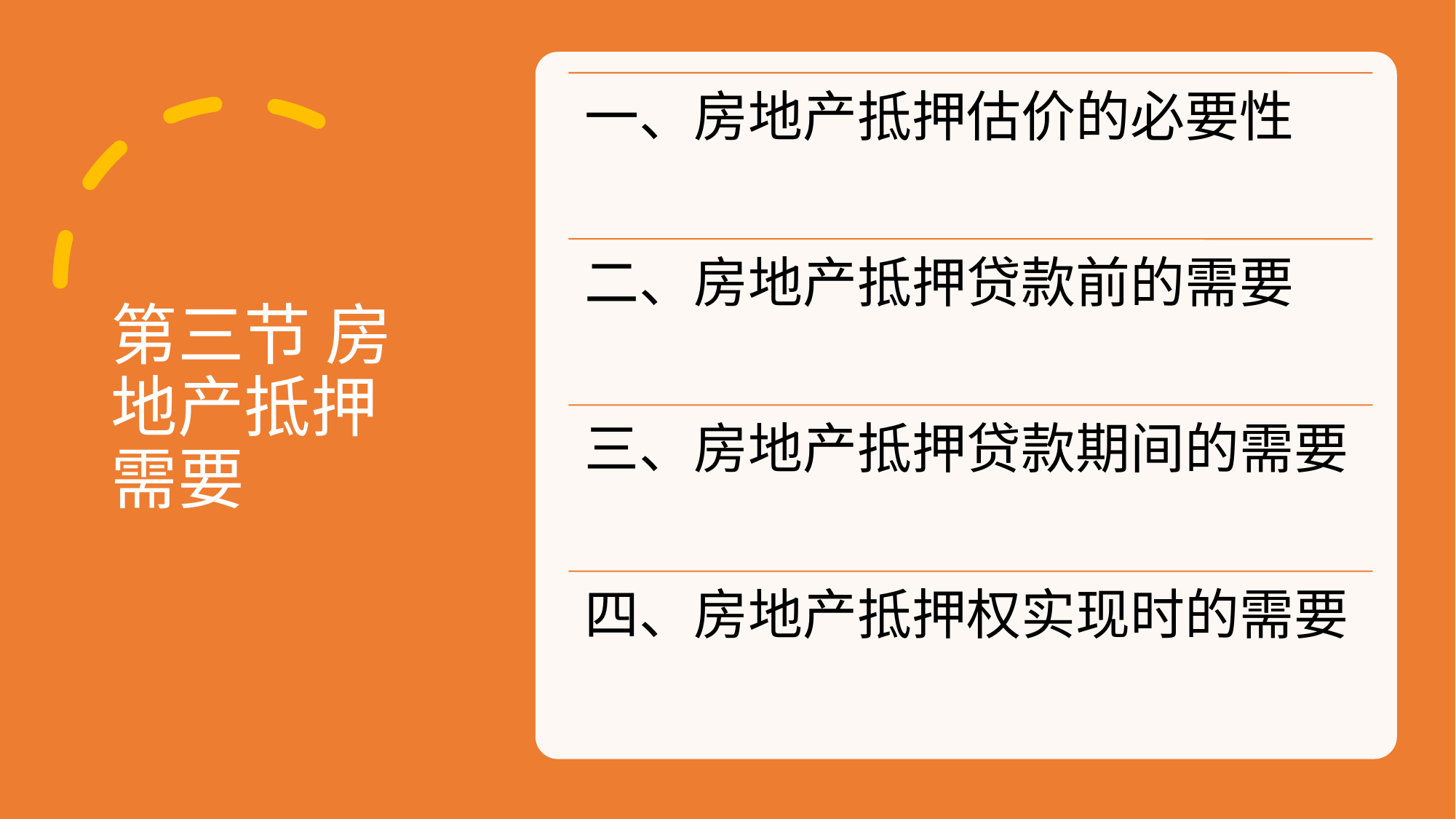

一、房地产抵押估价的必要性
二、房地产抵押贷款前的需要
三、房地产抵押贷款期间的需要
四、房地产抵押权实现时的需要
# 第三节 房地产抵押需要